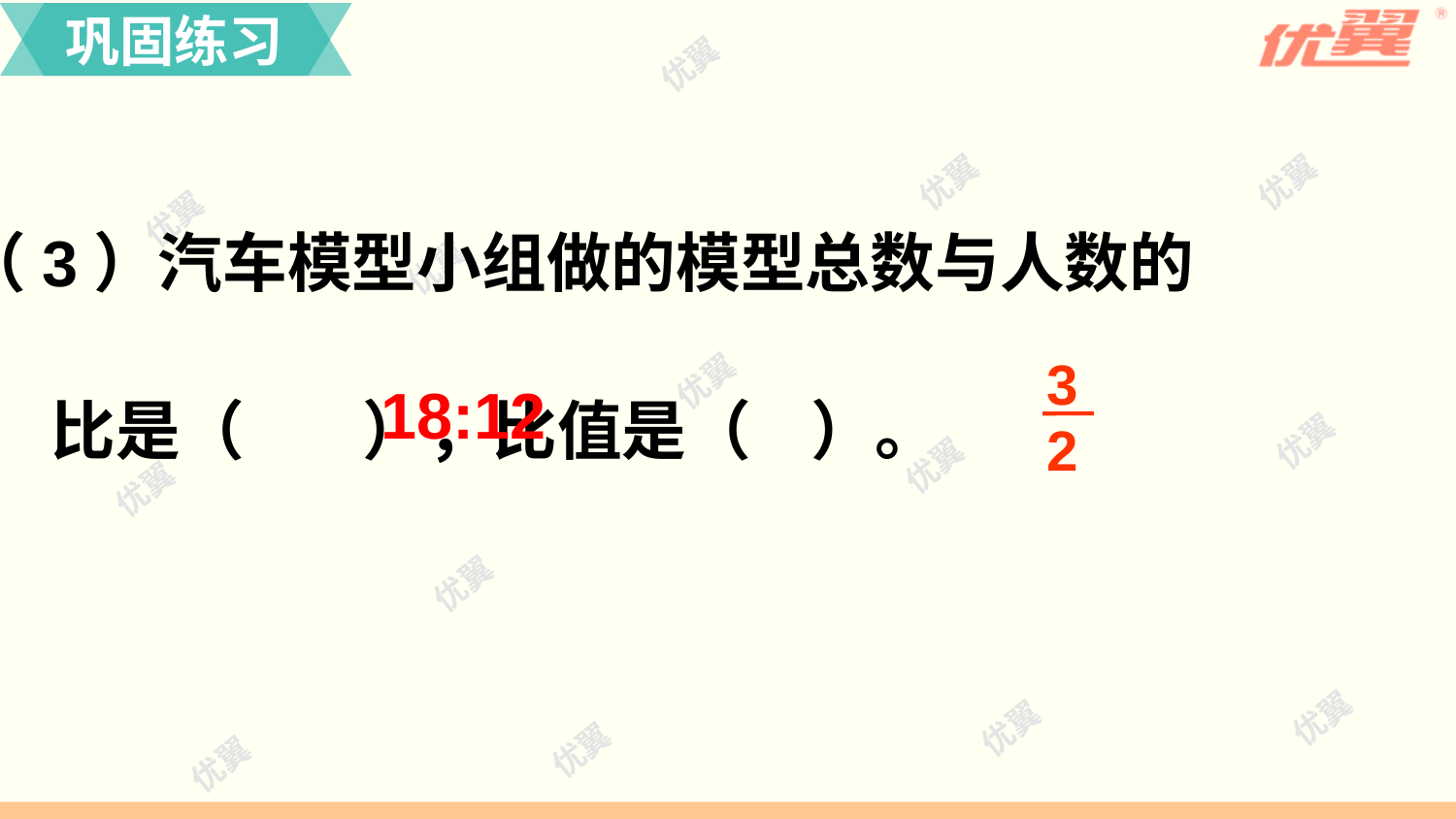

巩固练习

（3）汽车模型小组做的模型总数与人数的
     比是（        ），比值是（    ）。
3
2
18:12